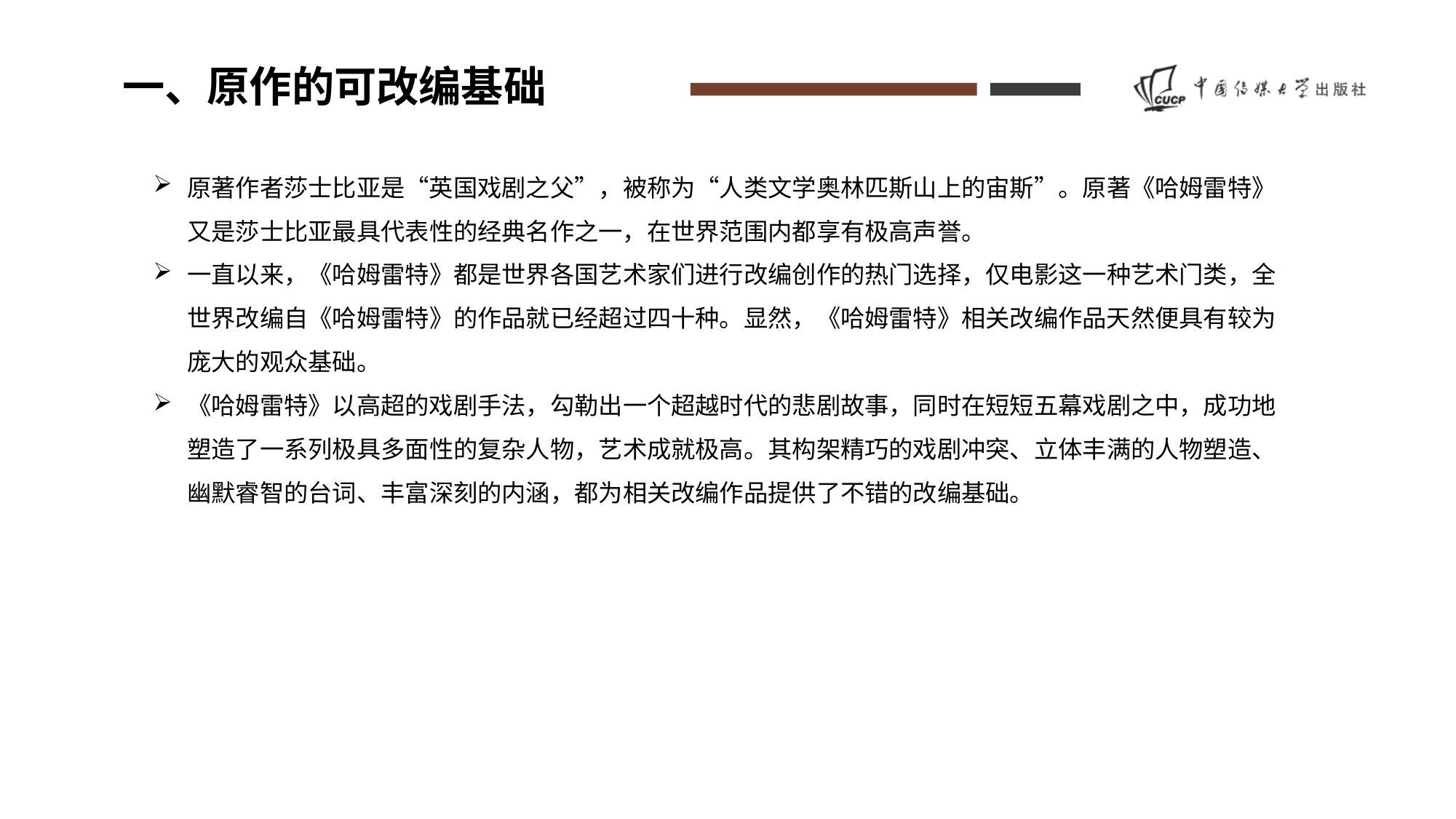

一、原作的可改编基础

原著作者莎士比亚是“英国戏剧之父”，被称为“人类文学奥林匹斯山上的宙斯”。原著《哈姆雷特》又是莎士比亚最具代表性的经典名作之一，在世界范围内都享有极高声誉。
一直以来，《哈姆雷特》都是世界各国艺术家们进行改编创作的热门选择，仅电影这一种艺术门类，全世界改编自《哈姆雷特》的作品就已经超过四十种。显然，《哈姆雷特》相关改编作品天然便具有较为庞大的观众基础。
《哈姆雷特》以高超的戏剧手法，勾勒出一个超越时代的悲剧故事，同时在短短五幕戏剧之中，成功地塑造了一系列极具多面性的复杂人物，艺术成就极高。其构架精巧的戏剧冲突、立体丰满的人物塑造、幽默睿智的台词、丰富深刻的内涵，都为相关改编作品提供了不错的改编基础。